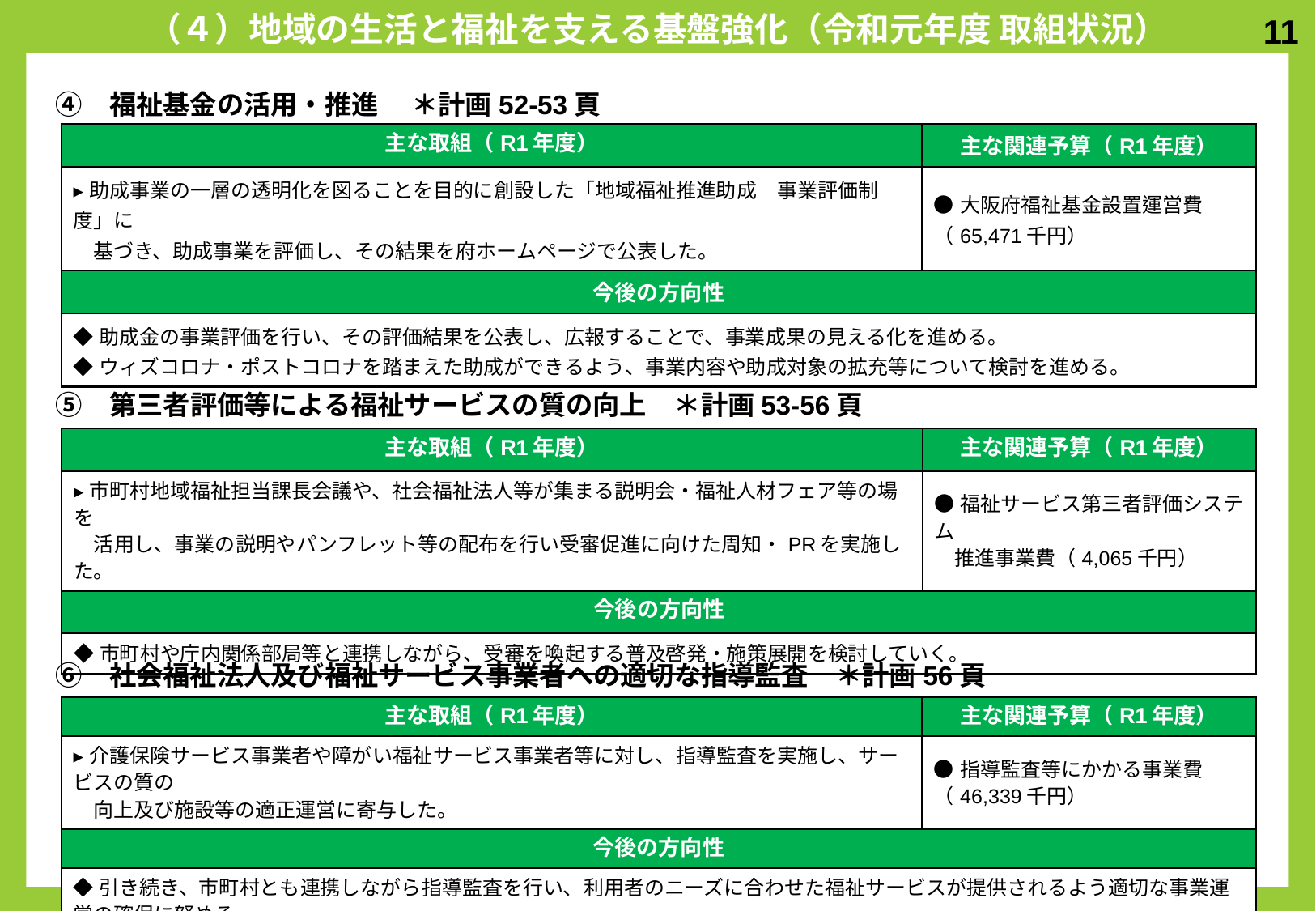

（４）地域の生活と福祉を支える基盤強化（令和元年度 取組状況）
11
　④　福祉基金の活用・推進 　＊計画52-53頁
| 主な取組（R1年度） | 主な関連予算（R1年度） |
| --- | --- |
| ▸助成事業の一層の透明化を図ることを目的に創設した「地域福祉推進助成　事業評価制度」に 　基づき、助成事業を評価し、その結果を府ホームページで公表した。 | ●大阪府福祉基金設置運営費（65,471千円） |
| 今後の方向性 |  |
| ◆助成金の事業評価を行い、その評価結果を公表し、広報することで、事業成果の見える化を進める。 ◆ウィズコロナ・ポストコロナを踏まえた助成ができるよう、事業内容や助成対象の拡充等について検討を進める。 |  |
　⑤　第三者評価等による福祉サービスの質の向上　＊計画53-56頁
| 主な取組（R1年度） | 主な関連予算（R1年度） |
| --- | --- |
| ▸市町村地域福祉担当課長会議や、社会福祉法人等が集まる説明会・福祉人材フェア等の場を 　活用し、事業の説明やパンフレット等の配布を行い受審促進に向けた周知・PRを実施した。 | ●福祉サービス第三者評価システム 　推進事業費（4,065千円） |
| 今後の方向性 |  |
| ◆市町村や庁内関係部局等と連携しながら、受審を喚起する普及啓発・施策展開を検討していく。 |  |
　⑥　社会福祉法人及び福祉サービス事業者への適切な指導監査　＊計画56頁
| 主な取組（R1年度） | 主な関連予算（R1年度） |
| --- | --- |
| ▸介護保険サービス事業者や障がい福祉サービス事業者等に対し、指導監査を実施し、サービスの質の 　向上及び施設等の適正運営に寄与した。 | ●指導監査等にかかる事業費 （46,339千円） |
| 今後の方向性 |  |
| ◆引き続き、市町村とも連携しながら指導監査を行い、利用者のニーズに合わせた福祉サービスが提供されるよう適切な事業運営の確保に努める。 |  |